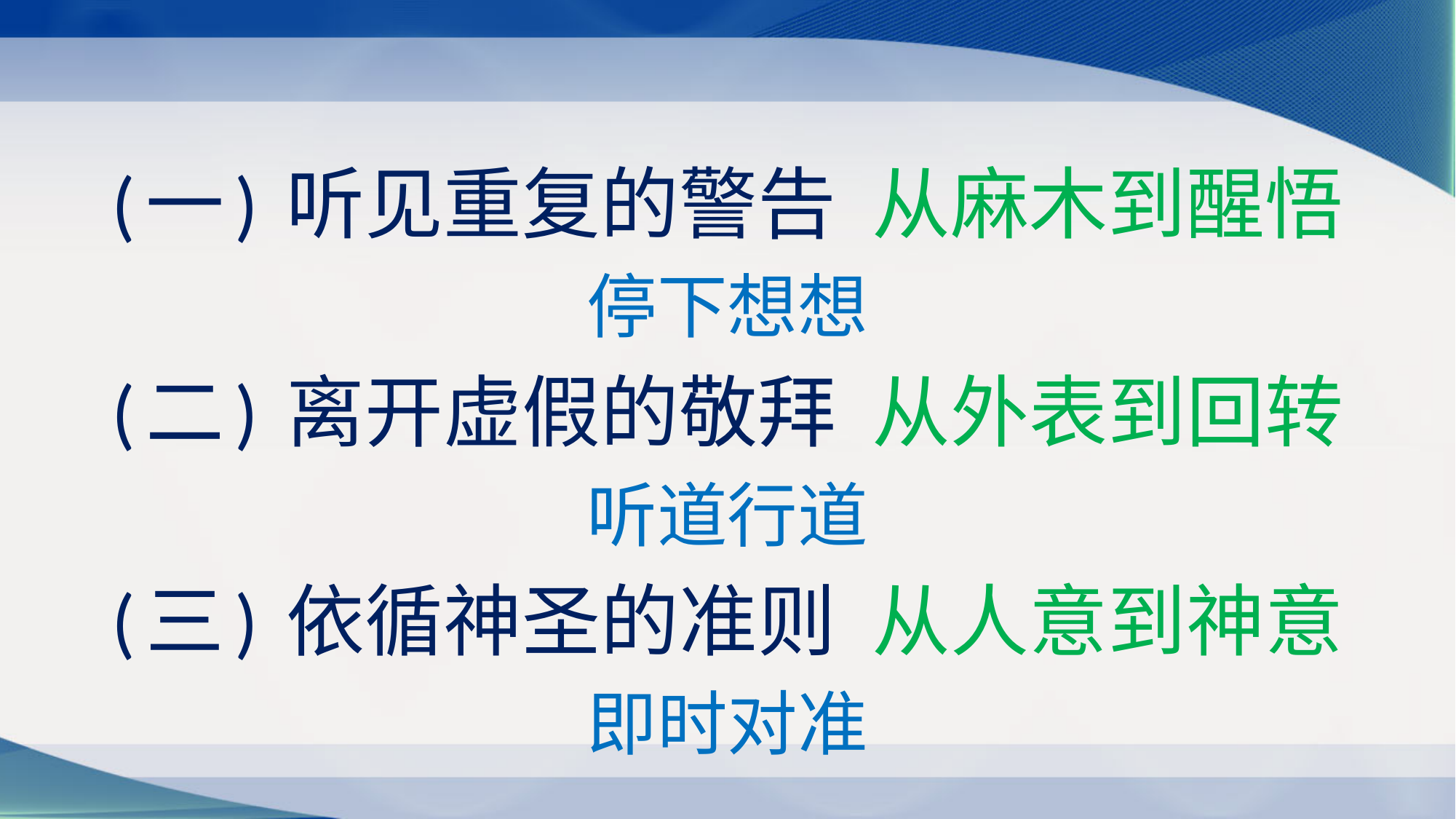

(一) 听见重复的警告  从麻木到醒悟
停下想想
(二) 离开虚假的敬拜  从外表到回转
听道行道
(三) 依循神圣的准则  从人意到神意
即时对准